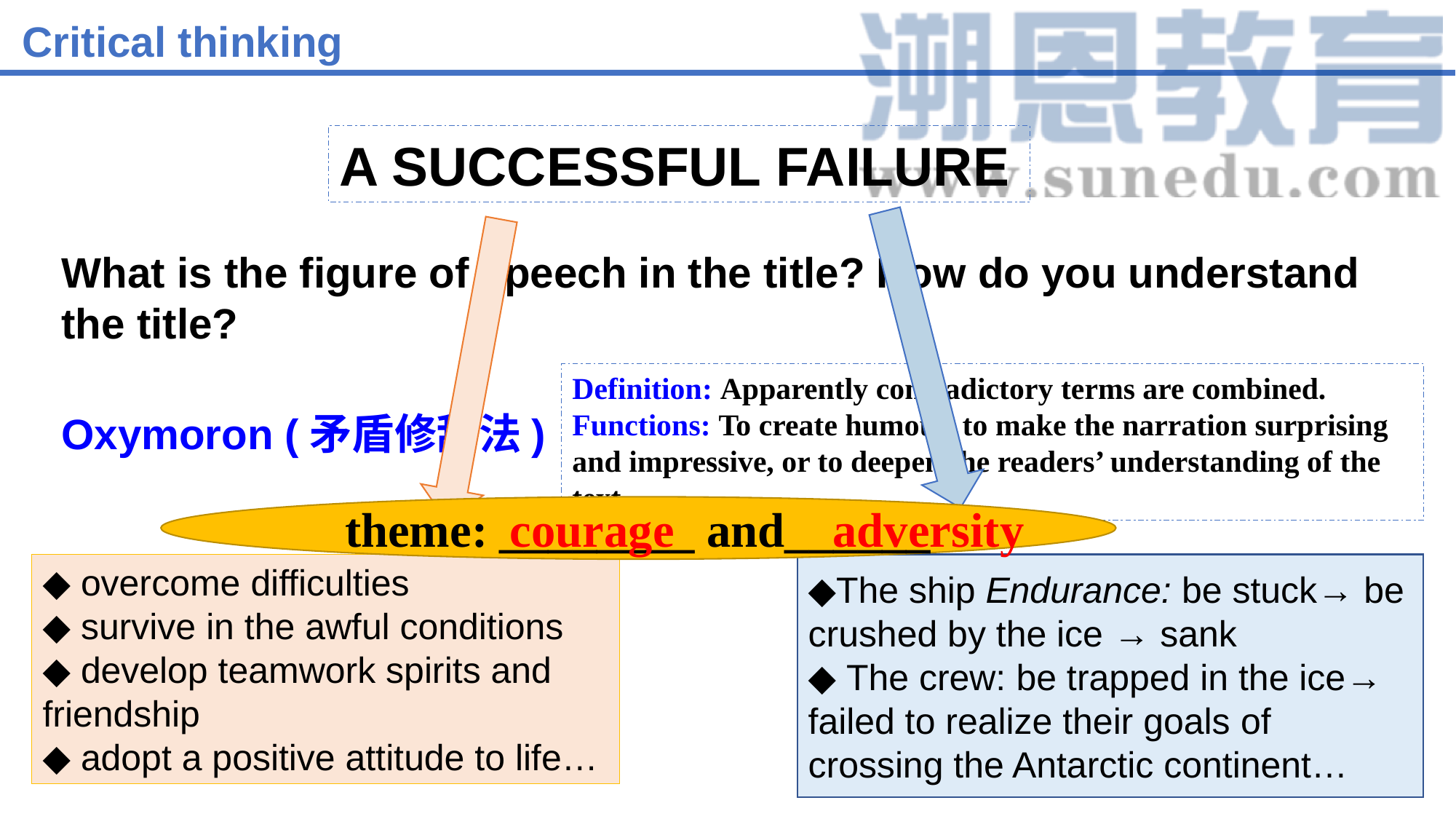

Critical thinking
A SUCCESSFUL FAILURE

What is the figure of speech in the title? How do you understand the title?
Definition: Apparently contradictory terms are combined.
Functions: To create humour, to make the narration surprising and impressive, or to deepen the readers’ understanding of the text.
Oxymoron (矛盾修辞法)
courage             adversity
theme: ________ and______
◆ overcome difficulties
◆ survive in the awful conditions
◆ develop teamwork spirits and friendship
◆ adopt a positive attitude to life…
◆The ship Endurance: be stuck→ be crushed by the ice → sank
◆ The crew: be trapped in the ice→ failed to realize their goals of crossing the Antarctic continent…